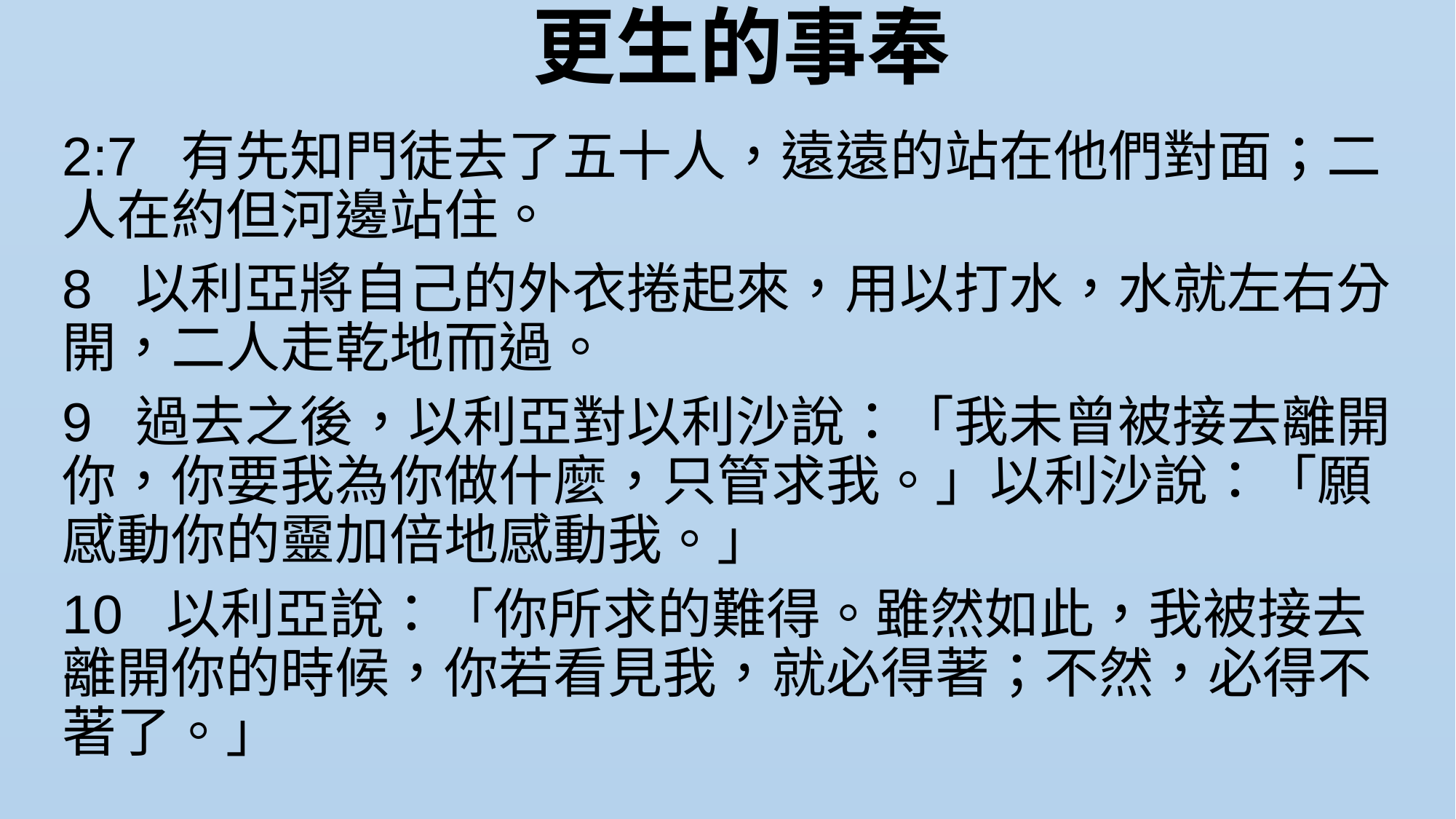

# 更生的事奉
2:7  有先知門徒去了五十人，遠遠的站在他們對面；二人在約但河邊站住。
8  以利亞將自己的外衣捲起來，用以打水，水就左右分開，二人走乾地而過。
9  過去之後，以利亞對以利沙說：「我未曾被接去離開你，你要我為你做什麼，只管求我。」以利沙說：「願感動你的靈加倍地感動我。」
10  以利亞說：「你所求的難得。雖然如此，我被接去離開你的時候，你若看見我，就必得著；不然，必得不著了。」